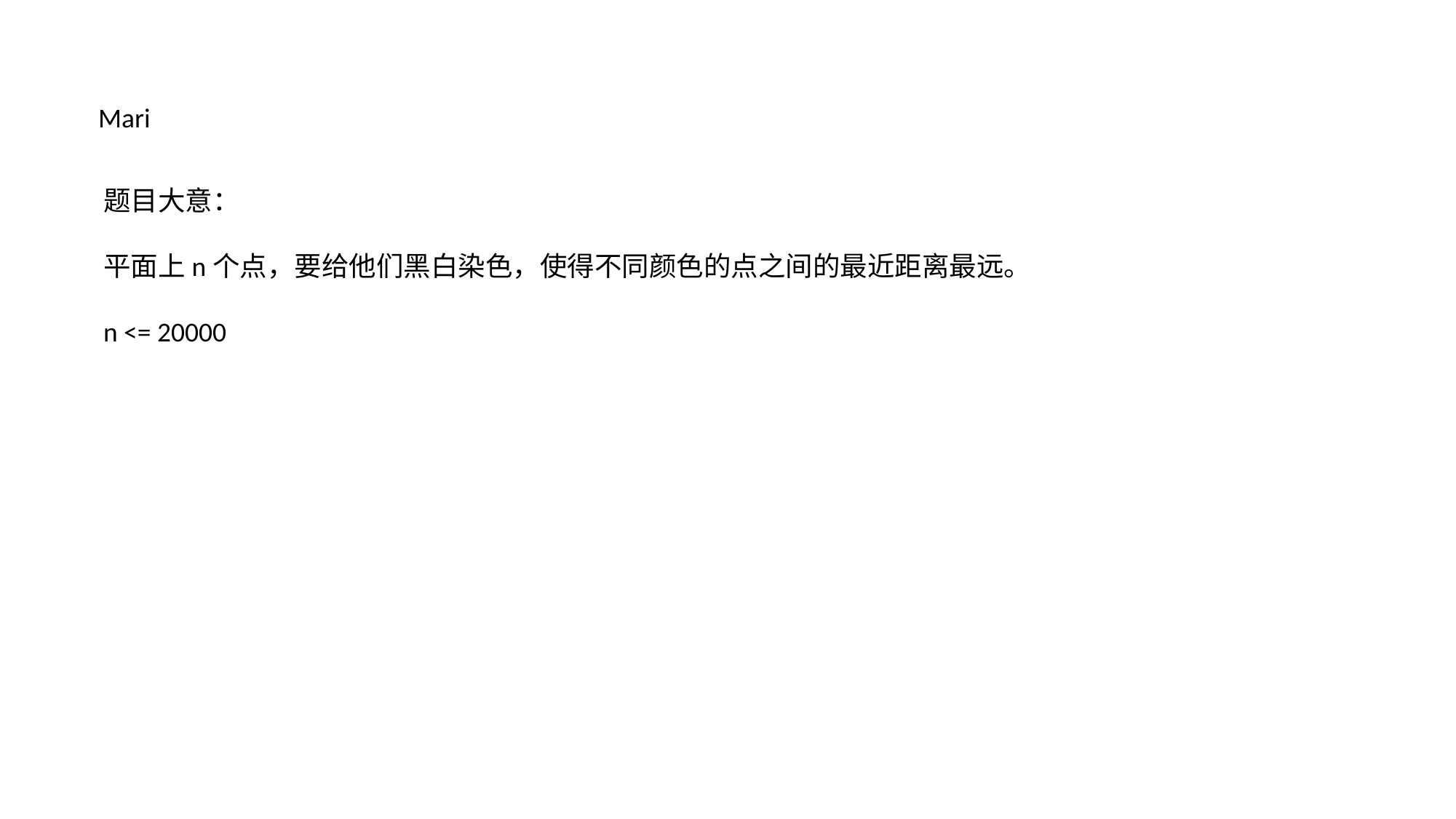

Mari
题目大意：

平面上n个点，要给他们黑白染色，使得不同颜色的点之间的最近距离最远。

n <= 20000